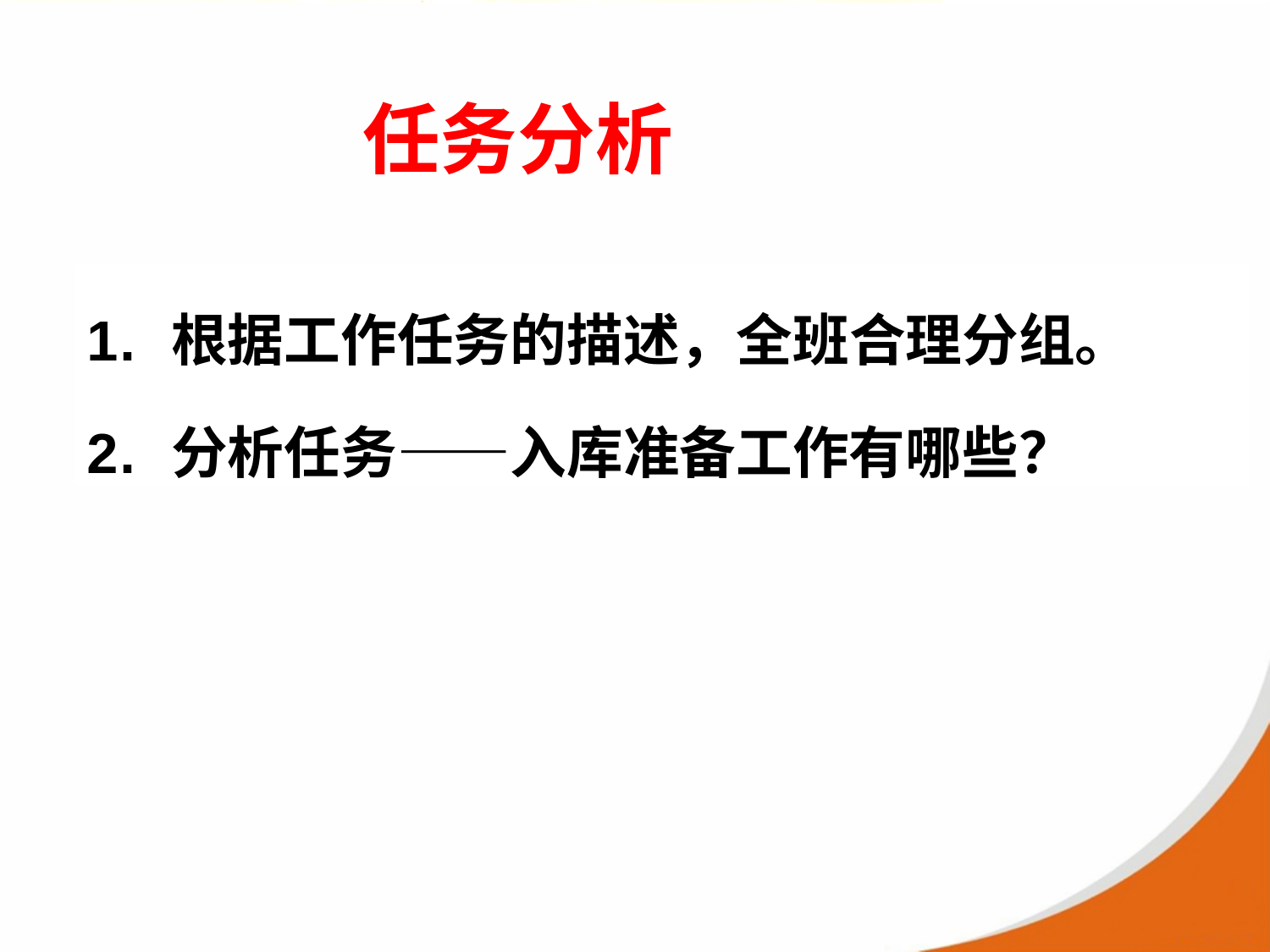

任务分析
根据工作任务的描述，全班合理分组。
分析任务——入库准备工作有哪些？